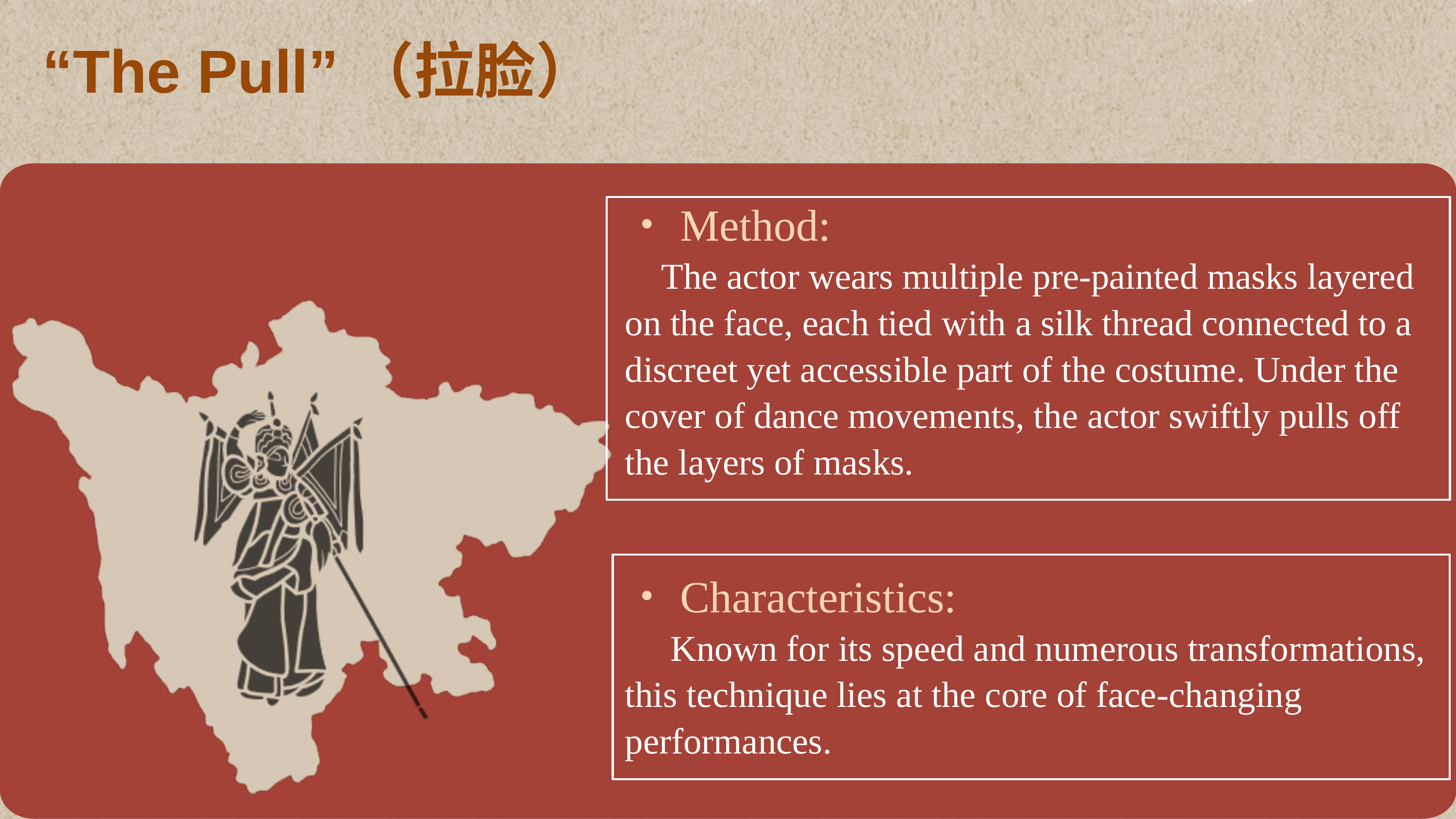

“The Pull”（拉脸）

・Method:
    The actor wears multiple pre-painted masks layered    on the face, each tied with a silk thread connected to a discreet yet accessible part of the costume. Under the cover of dance movements, the actor swiftly pulls off the layers of masks.

・Characteristics:
     Known for its speed and numerous transformations, this technique lies at the core of face-changing performances.